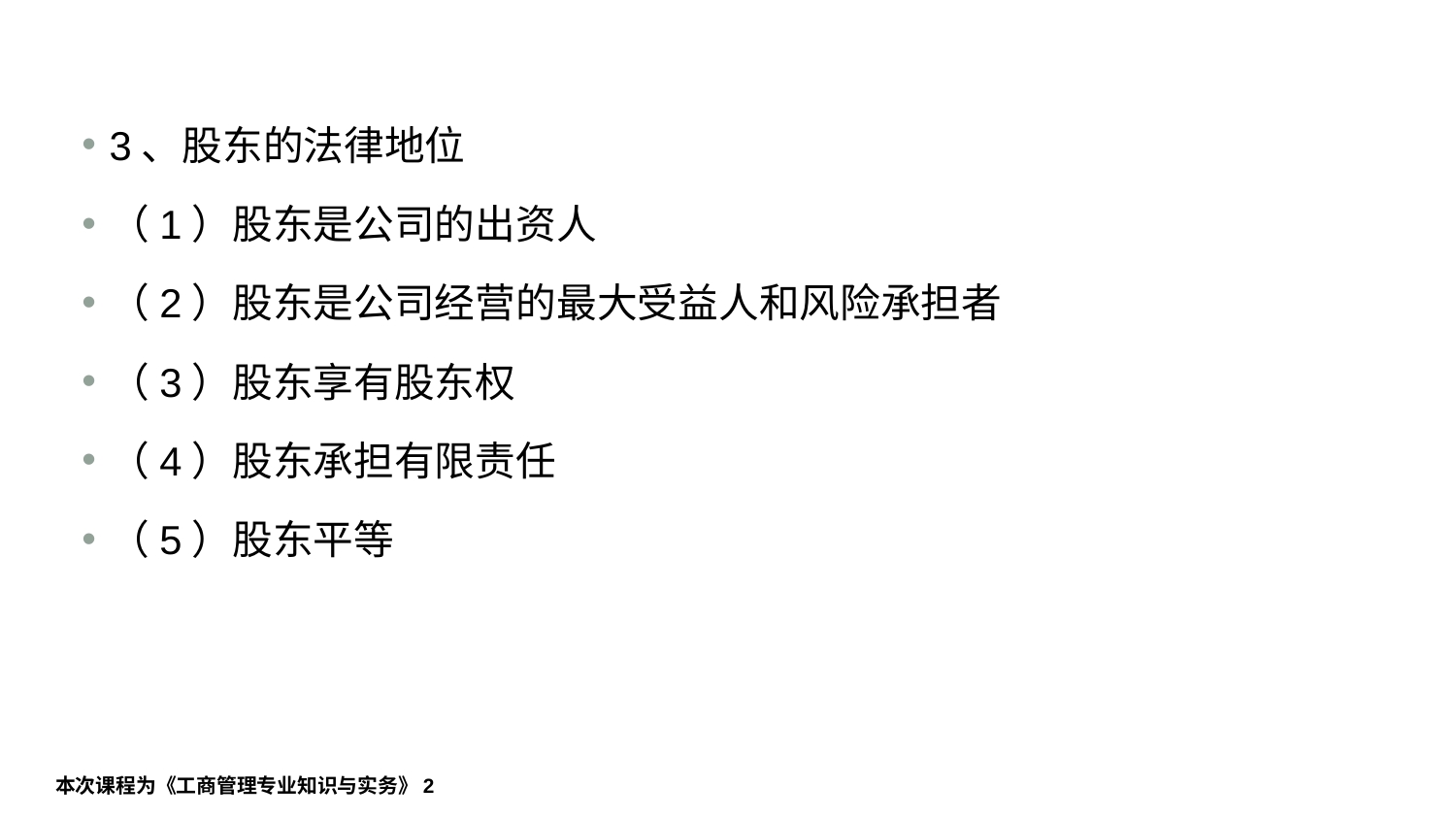

#
3、股东的法律地位
（1）股东是公司的出资人
（2）股东是公司经营的最大受益人和风险承担者
（3）股东享有股东权
（4）股东承担有限责任
（5）股东平等